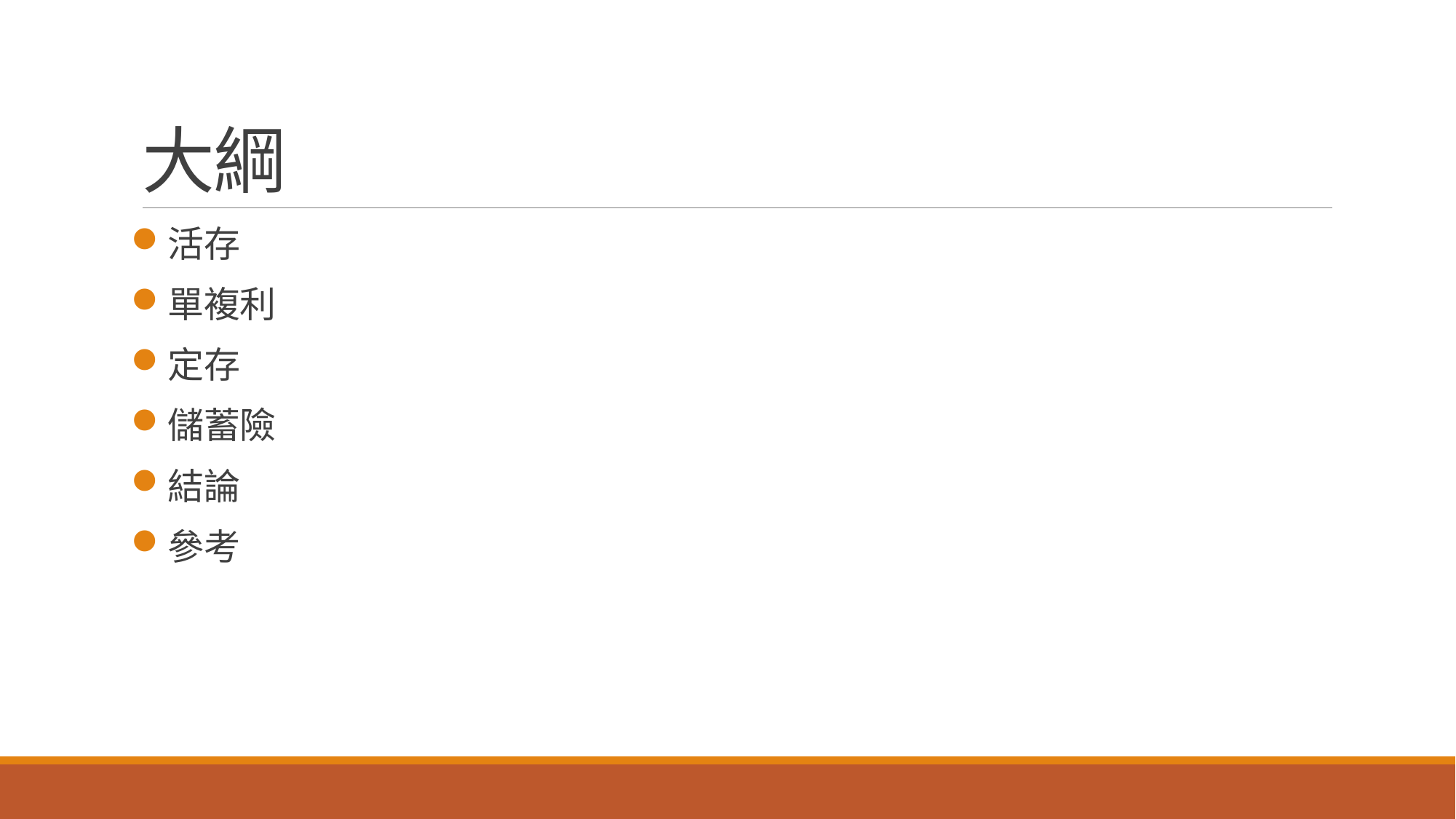

# 大綱
活存
單複利
定存
儲蓄險
結論
參考